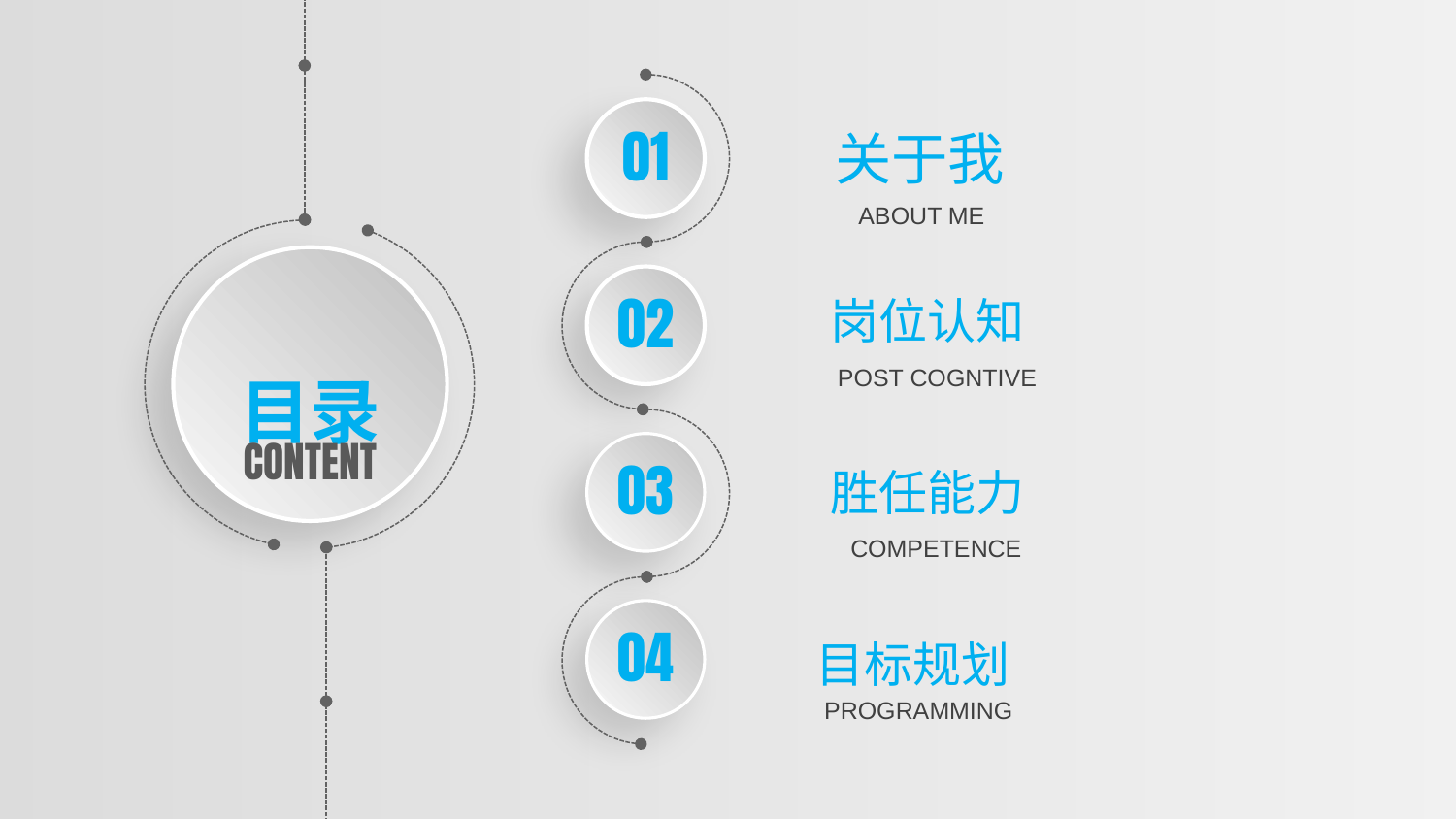

01
关于我
ABOUT ME

岗位认知
02
目录
CONTENT
POST COGNTIVE

03
胜任能力
COMPETENCE

04
目标规划
PROGRAMMING
延时符